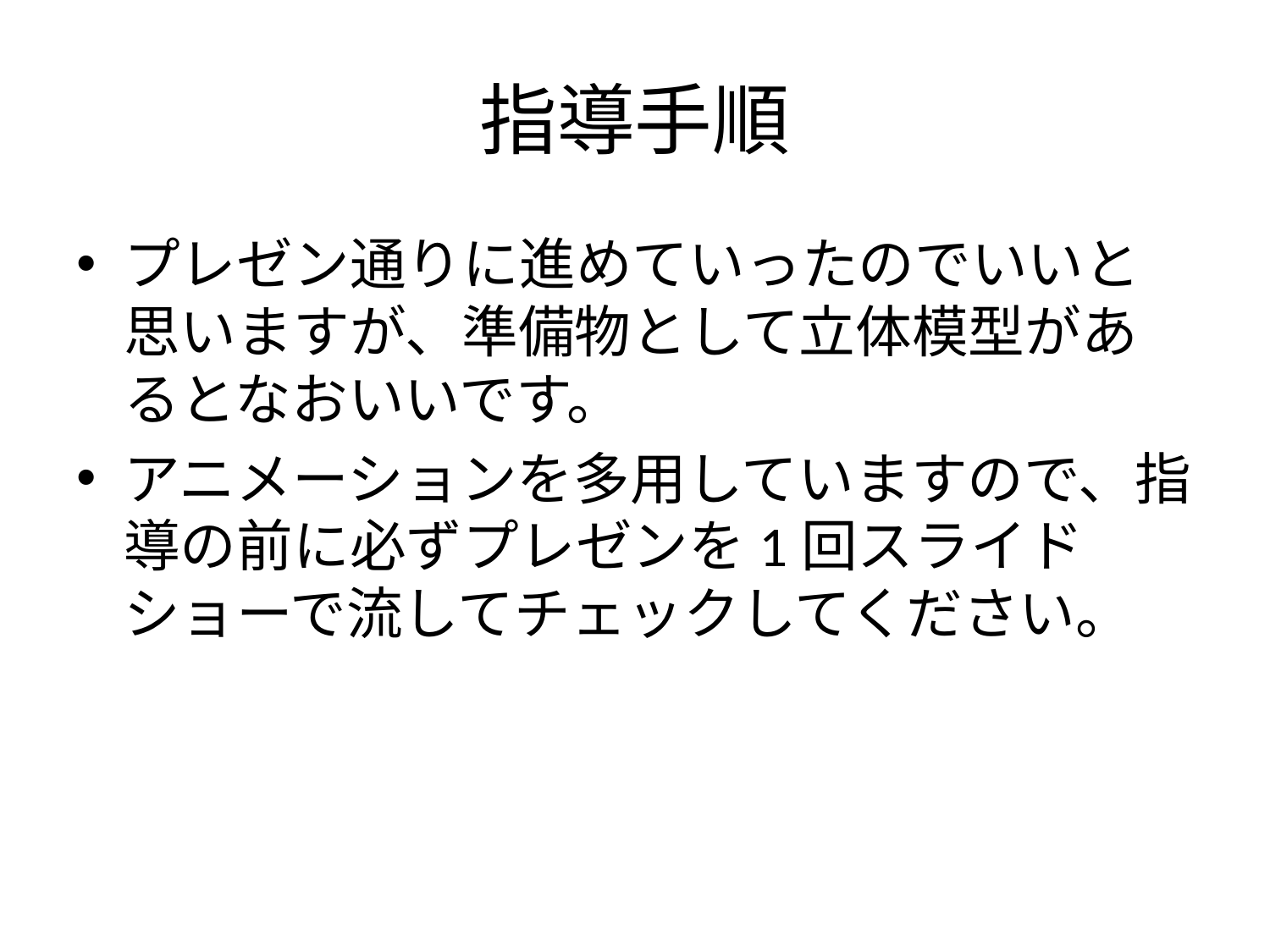

# 指導手順
プレゼン通りに進めていったのでいいと思いますが、準備物として立体模型があるとなおいいです。
アニメーションを多用していますので、指導の前に必ずプレゼンを1回スライドショーで流してチェックしてください。